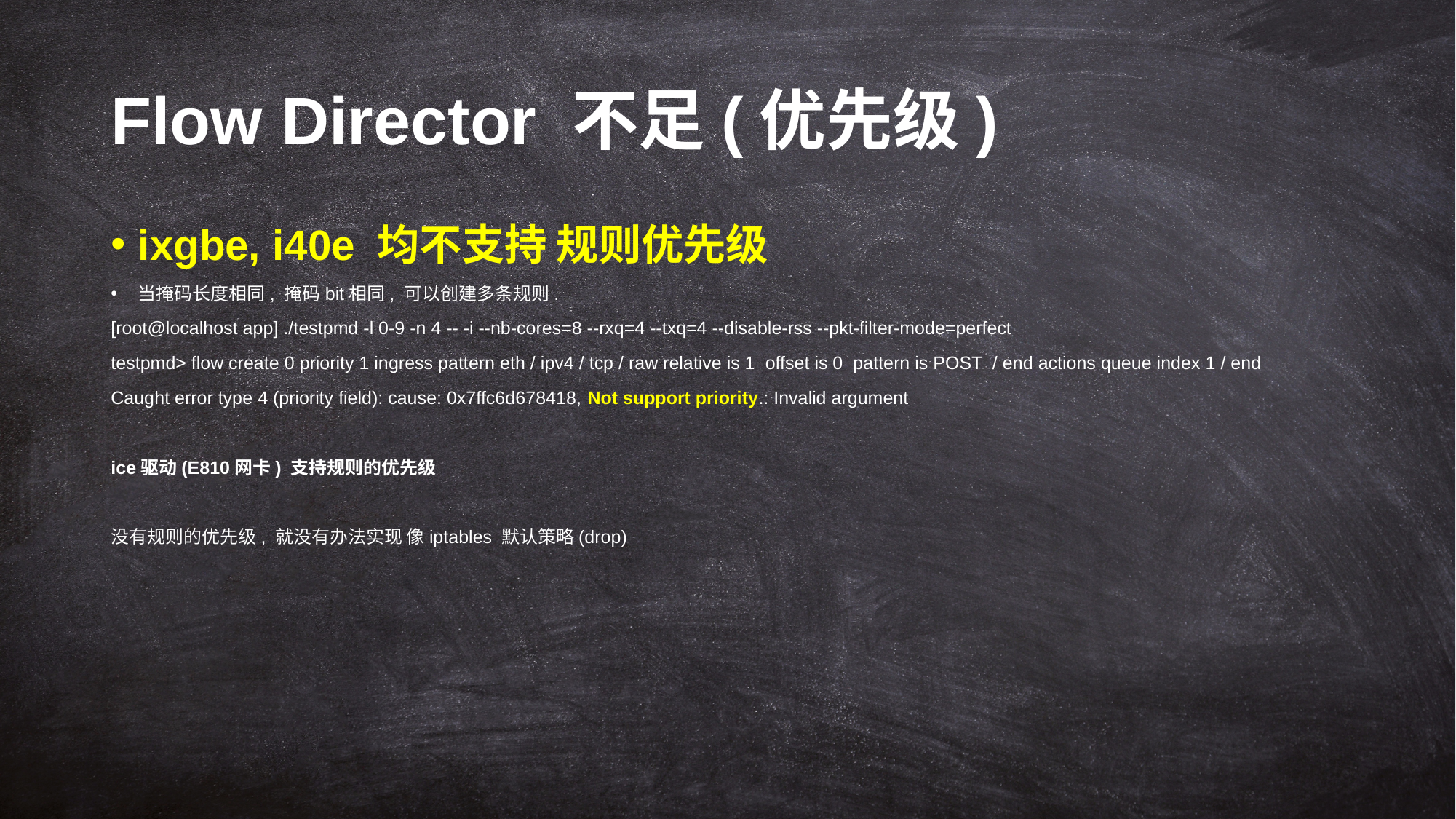

# Flow Director 不足(优先级)
ixgbe, i40e 均不支持 规则优先级
当掩码长度相同, 掩码bit相同, 可以创建多条规则.
[root@localhost app] ./testpmd -l 0-9 -n 4 -- -i --nb-cores=8 --rxq=4 --txq=4 --disable-rss --pkt-filter-mode=perfect
testpmd> flow create 0 priority 1 ingress pattern eth / ipv4 / tcp / raw relative is 1  offset is 0  pattern is POST  / end actions queue index 1 / end
Caught error type 4 (priority field): cause: 0x7ffc6d678418, Not support priority.: Invalid argument

ice驱动(E810网卡) 支持规则的优先级

没有规则的优先级, 就没有办法实现 像iptables 默认策略(drop)